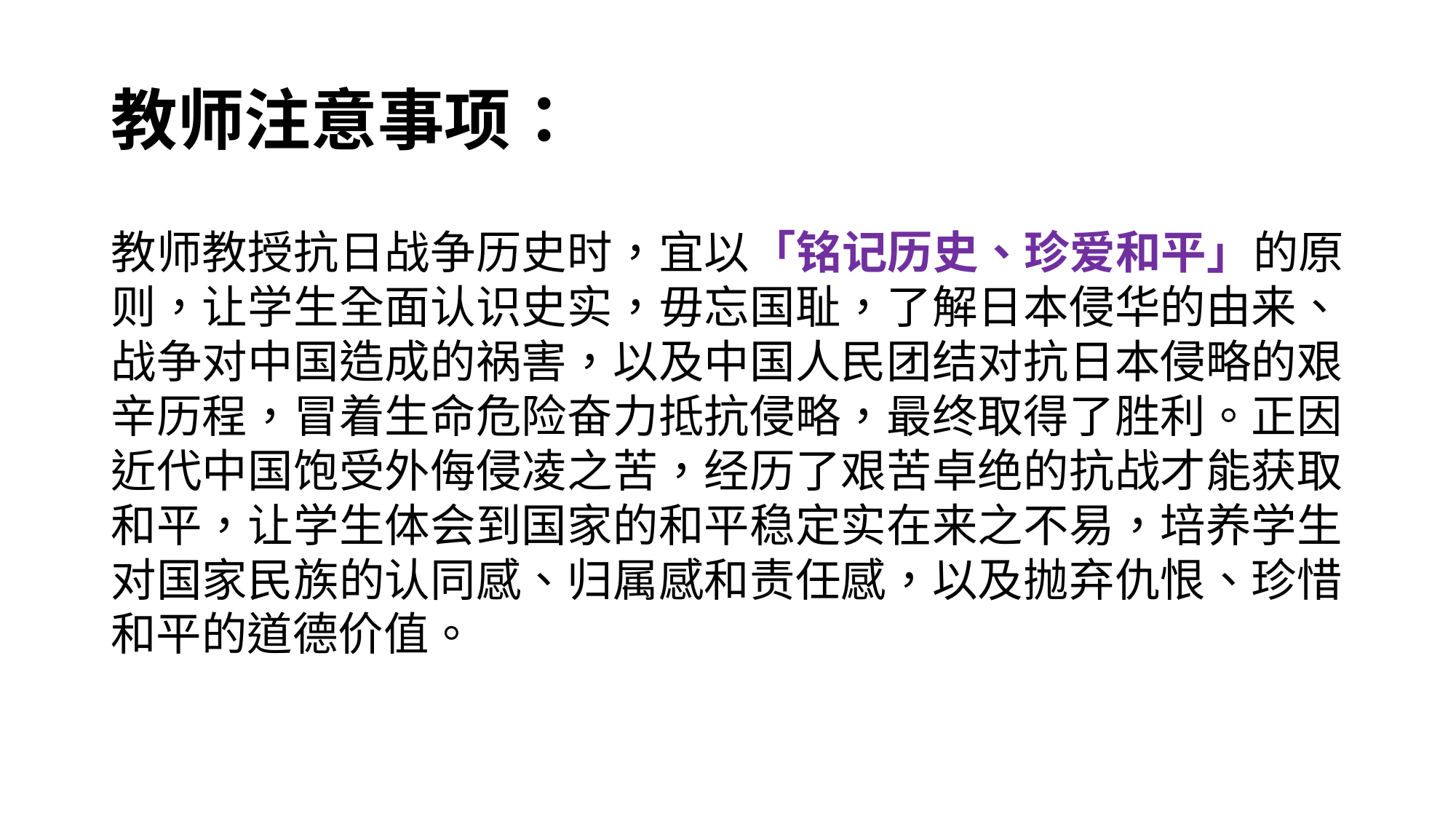

# 教师注意事项：
教师教授抗日战争历史时，宜以「铭记历史、珍爱和平」的原则，让学生全面认识史实，毋忘国耻，了解日本侵华的由来、战争对中国造成的祸害，以及中国人民团结对抗日本侵略的艰辛历程，冒着生命危险奋力抵抗侵略，最终取得了胜利。正因近代中国饱受外侮侵凌之苦，经历了艰苦卓绝的抗战才能获取和平，让学生体会到国家的和平稳定实在来之不易，培养学生对国家民族的认同感、归属感和责任感，以及抛弃仇恨、珍惜和平的道德价值。